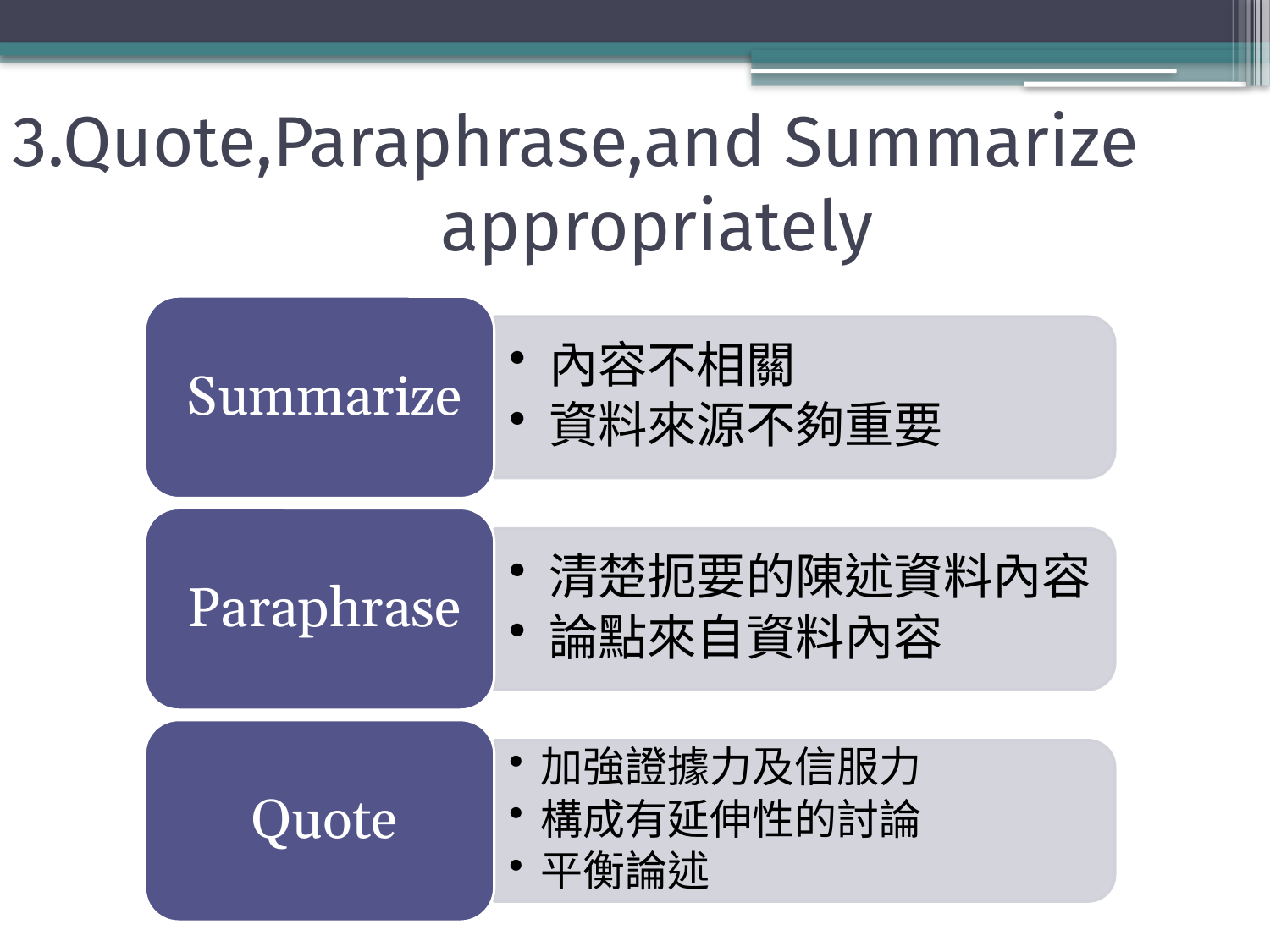

# 3.Quote,Paraphrase,and Summarize appropriately
內容不相關
資料來源不夠重要
Summarize
清楚扼要的陳述資料內容
論點來自資料內容
Paraphrase
加強證據力及信服力
構成有延伸性的討論
平衡論述
Quote